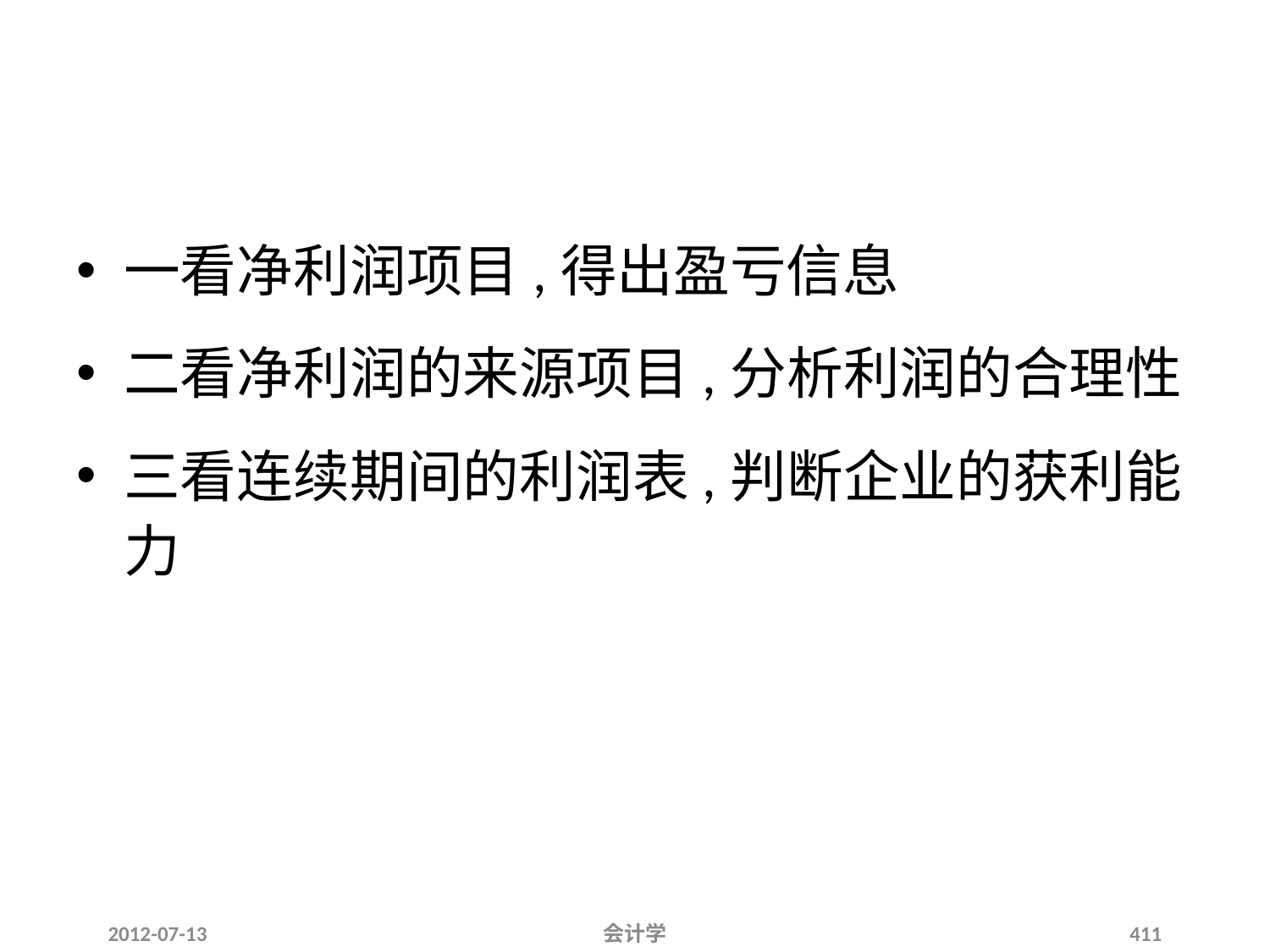

# 二、利润表的快速阅读
一看净利润项目,得出盈亏信息
二看净利润的来源项目,分析利润的合理性
三看连续期间的利润表,判断企业的获利能力

2012-07-13
会计学
411